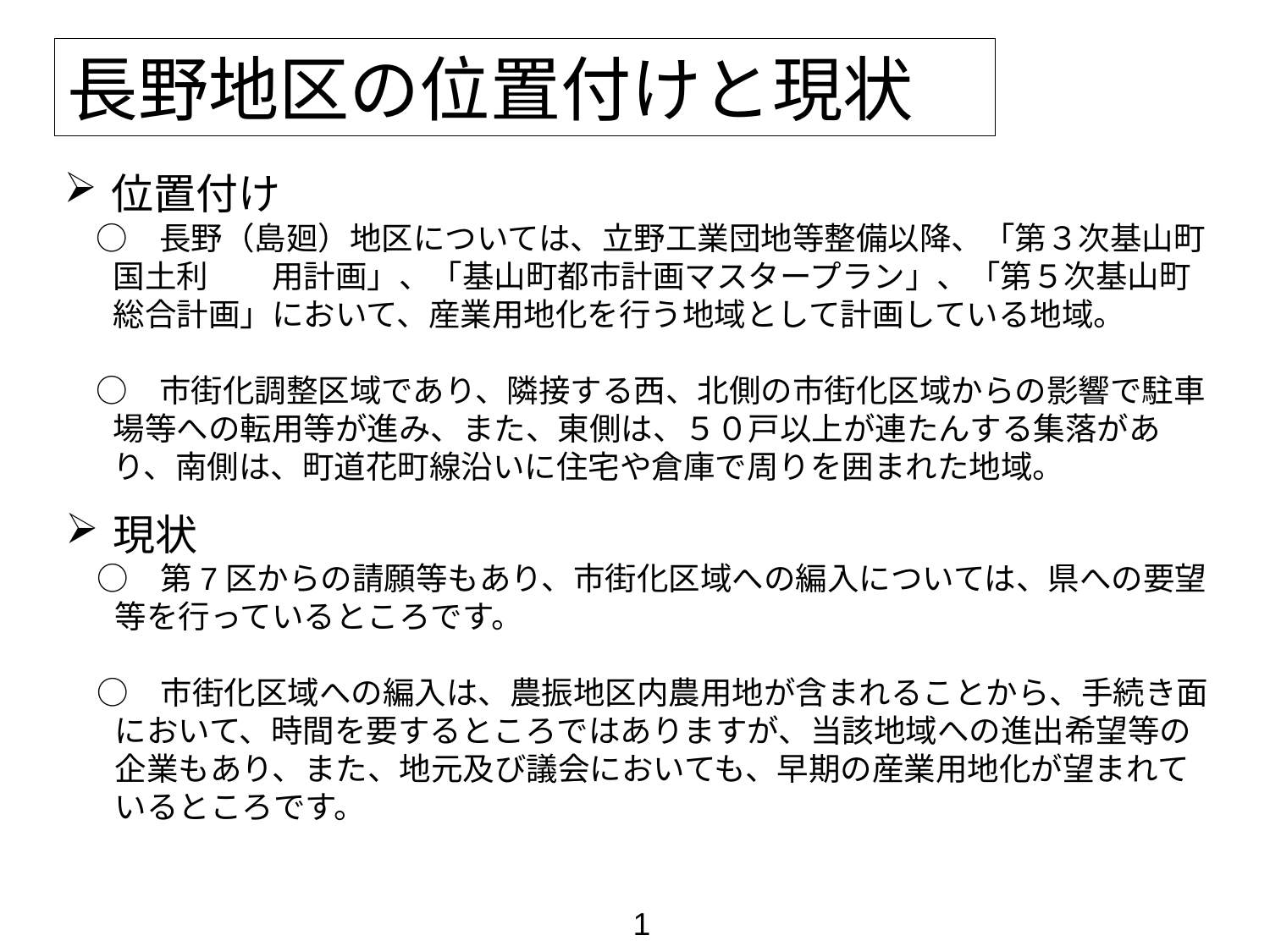

長野地区の位置付けと現状
位置付け
　○　長野（島廻）地区については、立野工業団地等整備以降、「第３次基山町国土利　　用計画」、「基山町都市計画マスタープラン」、「第５次基山町総合計画」において、産業用地化を行う地域として計画している地域。

　○　市街化調整区域であり、隣接する西、北側の市街化区域からの影響で駐車場等への転用等が進み、また、東側は、５０戸以上が連たんする集落があり、南側は、町道花町線沿いに住宅や倉庫で周りを囲まれた地域。
現状
　○　第7区からの請願等もあり、市街化区域への編入については、県への要望等を行っているところです。

　○　市街化区域への編入は、農振地区内農用地が含まれることから、手続き面において、時間を要するところではありますが、当該地域への進出希望等の企業もあり、また、地元及び議会においても、早期の産業用地化が望まれているところです。

1